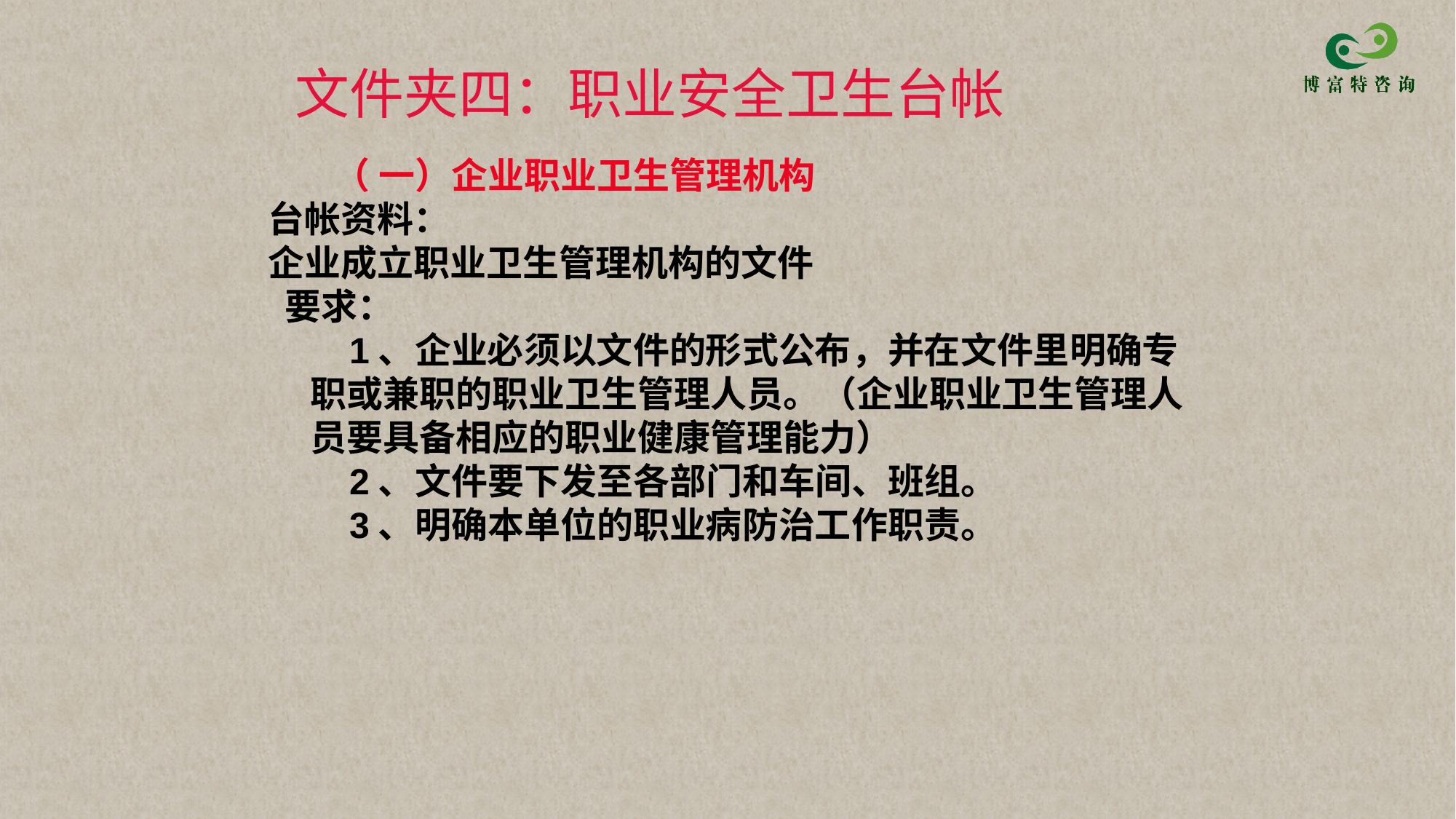

# 文件夹四：职业安全卫生台帐
       （ 一）企业职业卫生管理机构
台帐资料：
企业成立职业卫生管理机构的文件
 要求：
        1、企业必须以文件的形式公布，并在文件里明确专职或兼职的职业卫生管理人员。（企业职业卫生管理人员要具备相应的职业健康管理能力）
        2、文件要下发至各部门和车间、班组。
        3、明确本单位的职业病防治工作职责。